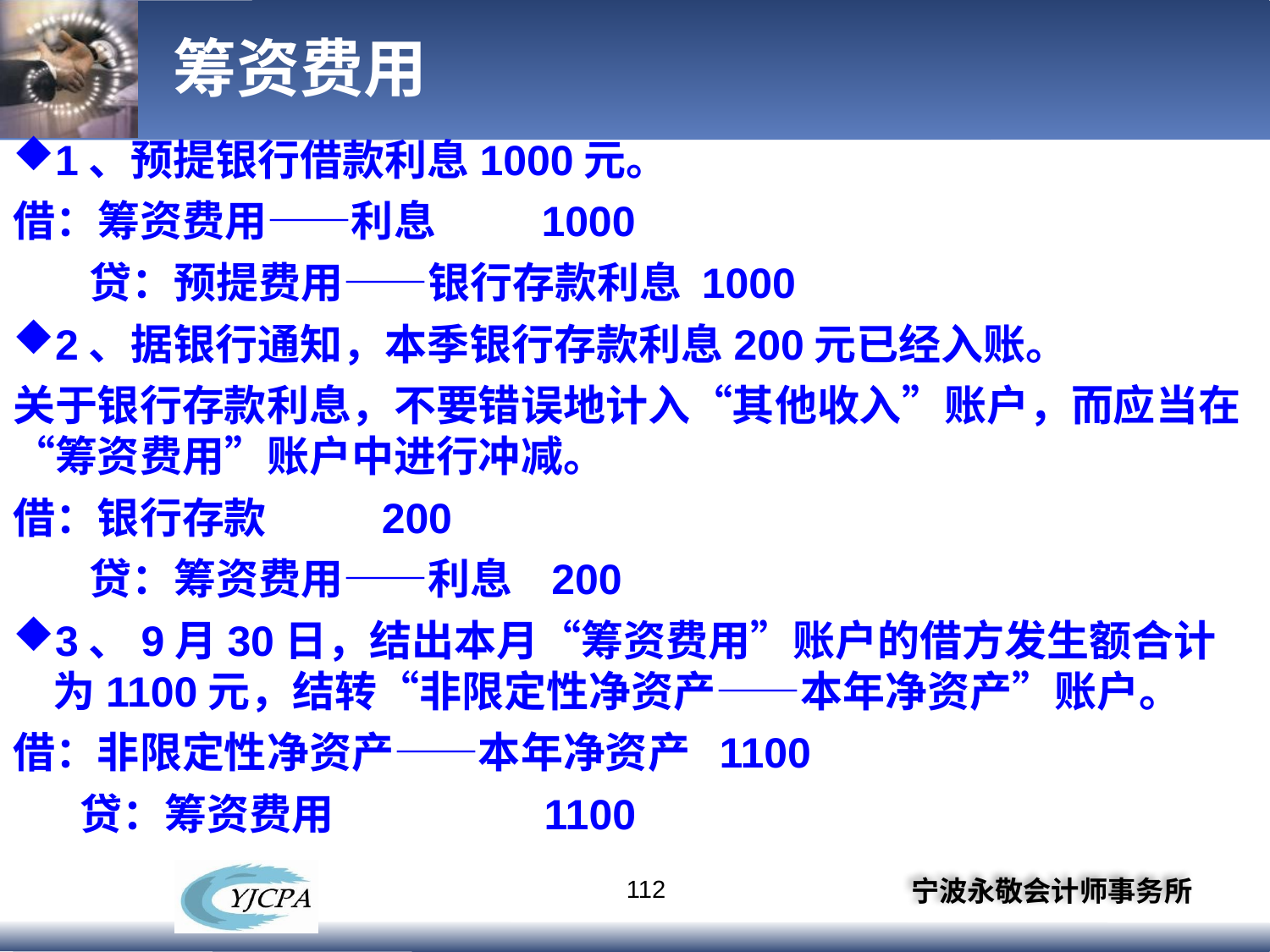

# 筹资费用
1、预提银行借款利息1000元。
借：筹资费用——利息          1000
       贷：预提费用——银行存款利息 1000
2、据银行通知，本季银行存款利息200元已经入账。
关于银行存款利息，不要错误地计入“其他收入”账户，而应当在“筹资费用”账户中进行冲减。
借：银行存款           200
       贷：筹资费用——利息   200
3、9月30日，结出本月“筹资费用”账户的借方发生额合计为1100元，结转“非限定性净资产——本年净资产”账户。
借：非限定性净资产——本年净资产  1100
      贷：筹资费用                     1100